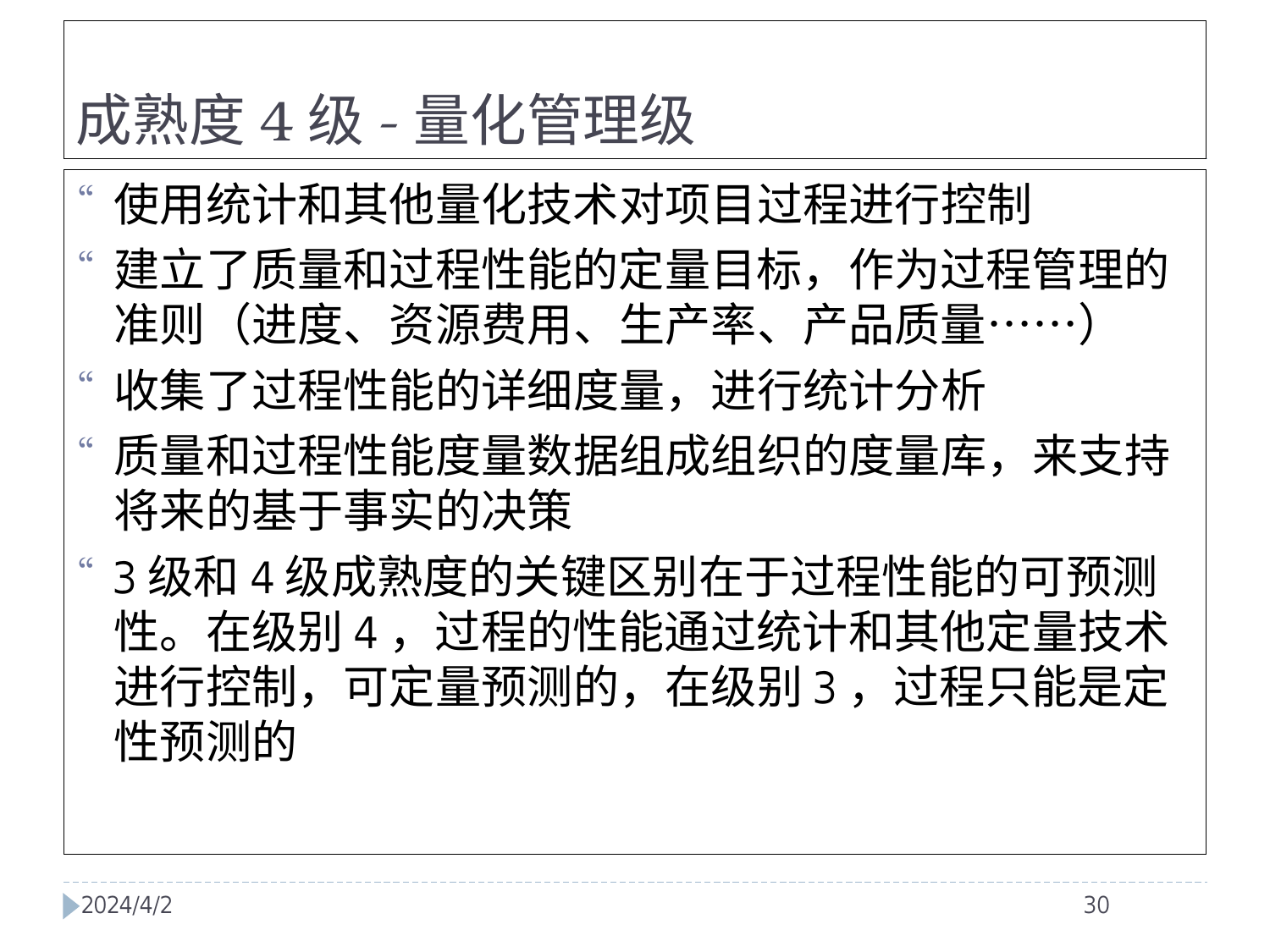

成熟度4级-量化管理级
使用统计和其他量化技术对项目过程进行控制
建立了质量和过程性能的定量目标，作为过程管理的准则（进度、资源费用、生产率、产品质量……）
收集了过程性能的详细度量，进行统计分析
质量和过程性能度量数据组成组织的度量库，来支持将来的基于事实的决策
3级和4级成熟度的关键区别在于过程性能的可预测性。在级别4，过程的性能通过统计和其他定量技术进行控制，可定量预测的，在级别3，过程只能是定性预测的
2024/4/2
30